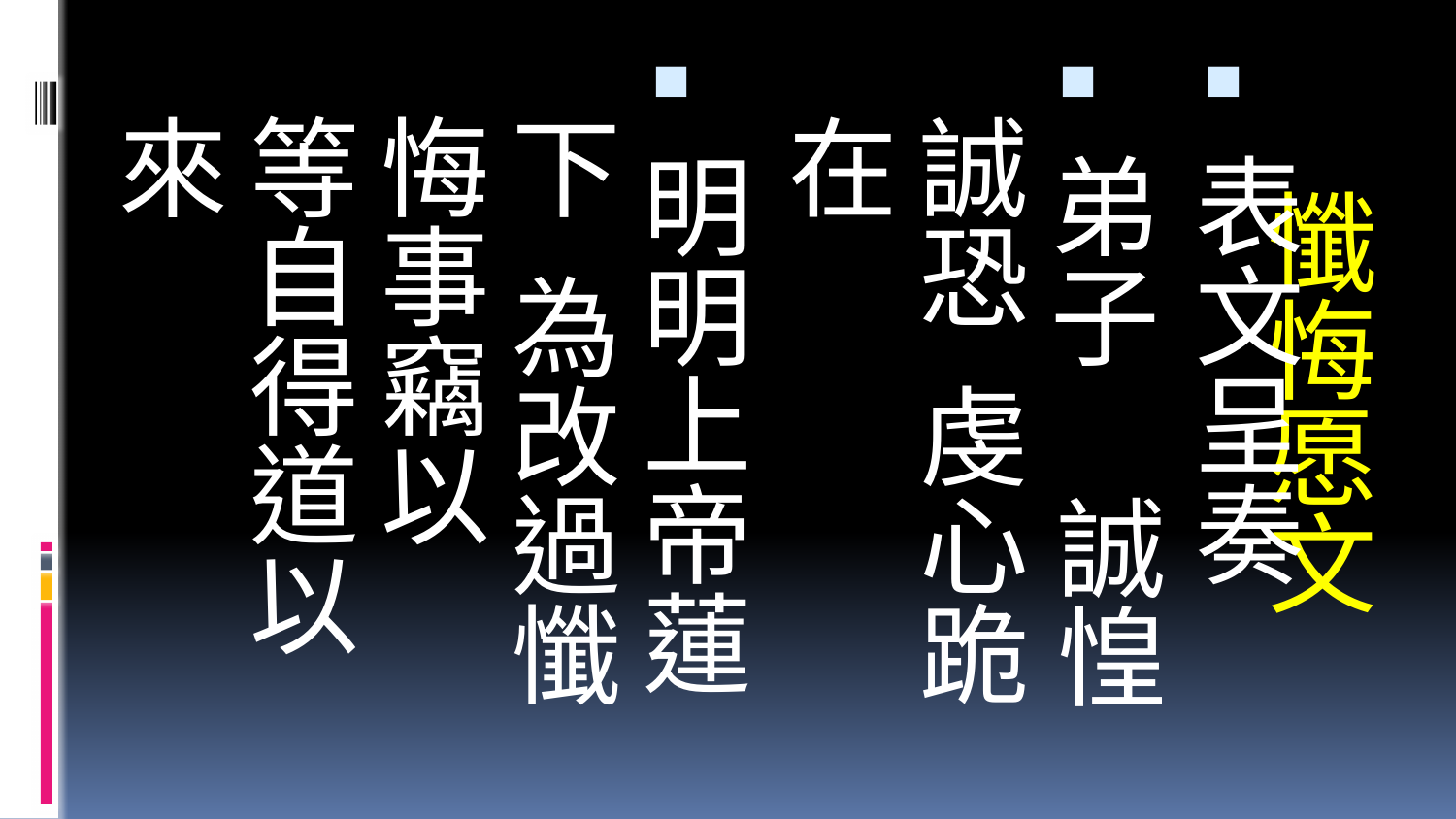

表文呈奏
弟子     誠惶誠恐  虔心跪在
明明上帝蓮下  為改過懺悔事竊以
等自得道以來
# 懺悔愿文